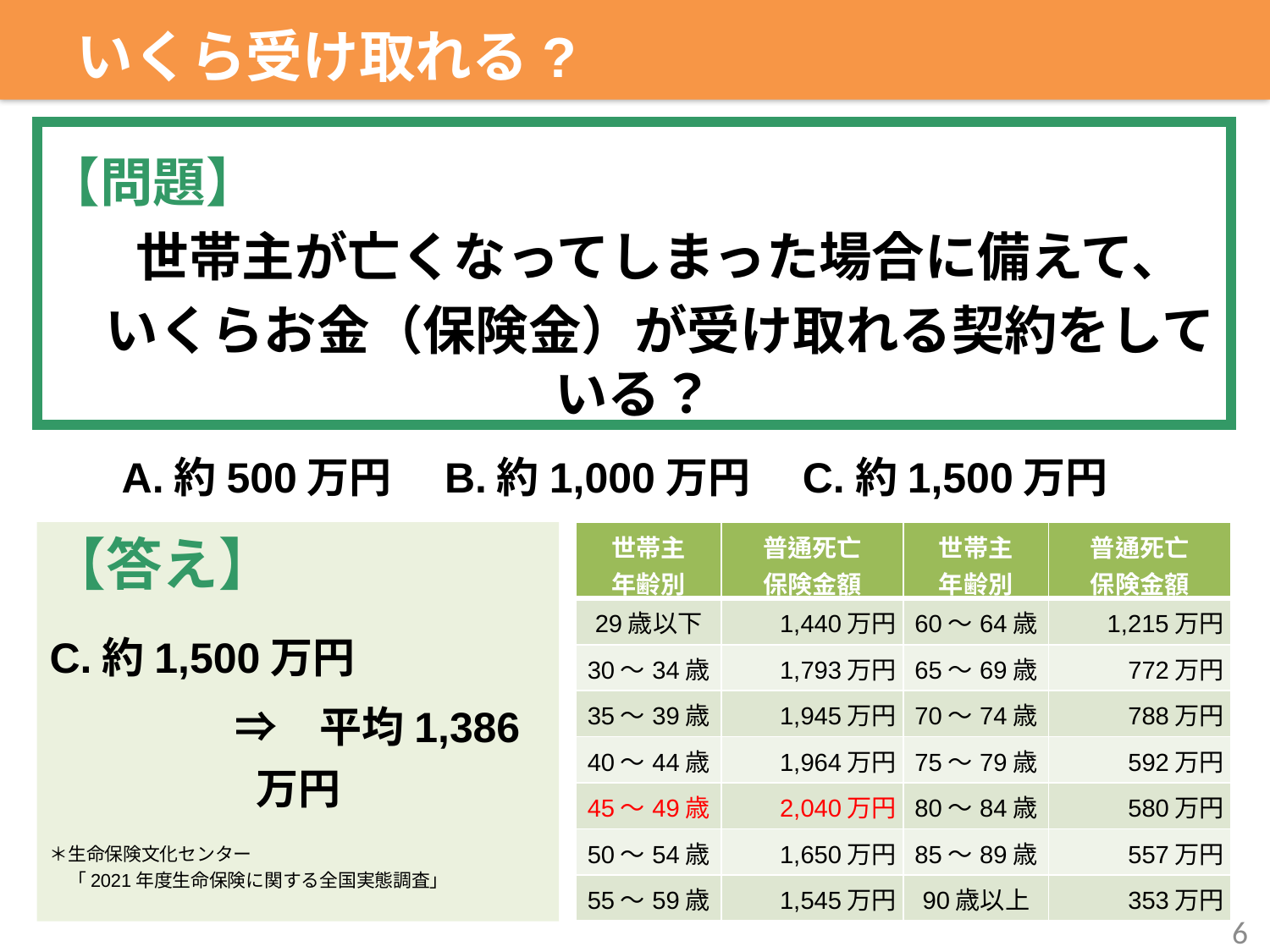

いくら受け取れる?

【問題】
　世帯主が亡くなってしまった場合に備えて、
　いくらお金（保険金）が受け取れる契約をしている？
A.約500万円　B.約1,000万円　C.約1,500万円
【答え】

C.約1,500万円
　　　　⇒　平均1,386万円

＊生命保険文化センター
　「2021年度生命保険に関する全国実態調査」

| 世帯主 年齢別 | 普通死亡 保険金額 | 世帯主 年齢別 | 普通死亡 保険金額 |
| --- | --- | --- | --- |
| 29歳以下 | 1,440万円 | 60～64歳 | 1,215万円 |
| 30～34歳 | 1,793万円 | 65～69歳 | 772万円 |
| 35～39歳 | 1,945万円 | 70～74歳 | 788万円 |
| 40～44歳 | 1,964万円 | 75～79歳 | 592万円 |
| 45～49歳 | 2,040万円 | 80～84歳 | 580万円 |
| 50～54歳 | 1,650万円 | 85～89歳 | 557万円 |
| 55～59歳 | 1,545万円 | 90歳以上 | 353万円 |
6